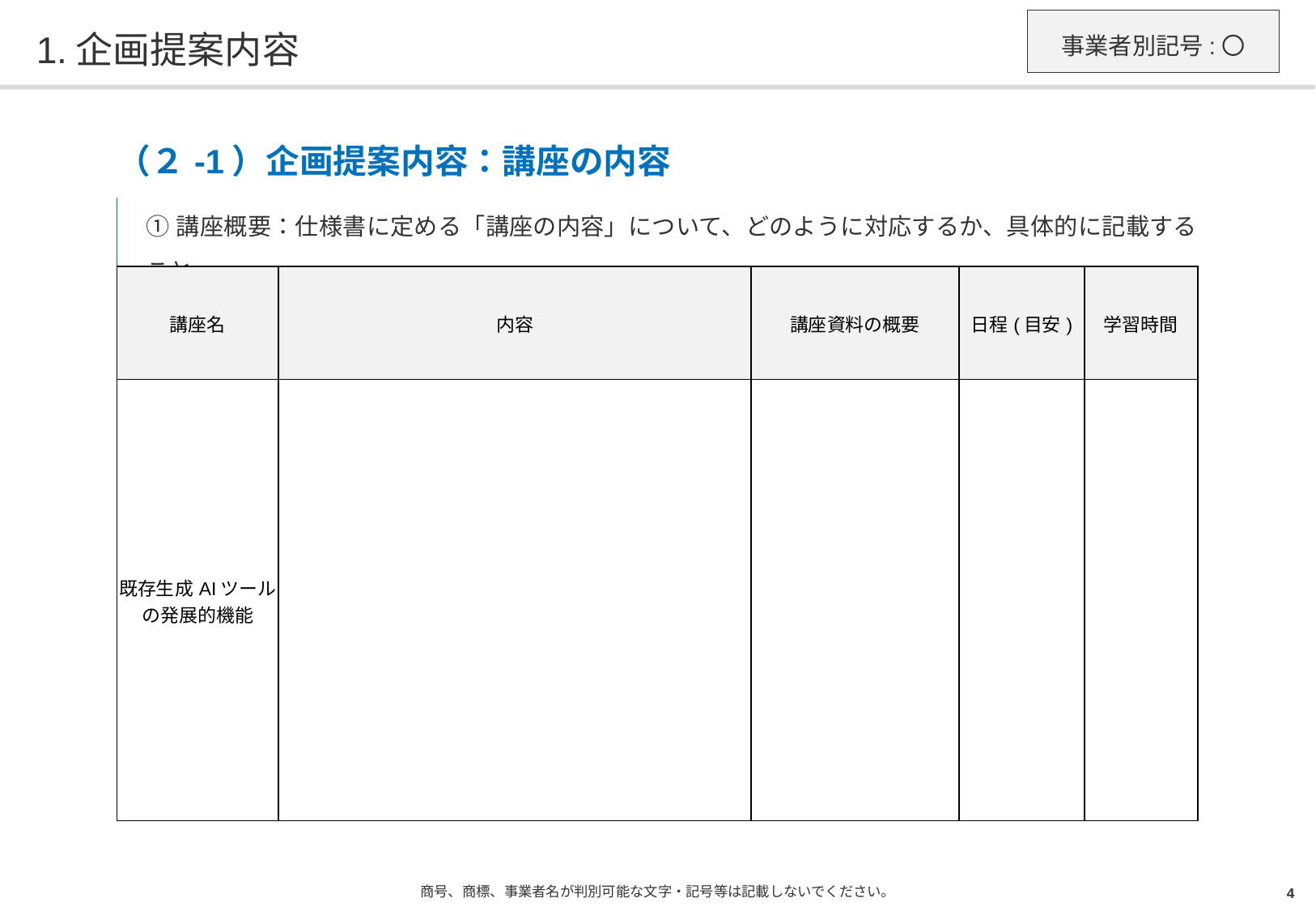

事業者別記号:〇
# 1.企画提案内容
| （２-1）企画提案内容：講座の内容 |
| --- |
| ①講座概要：仕様書に定める「講座の内容」について、どのように対応するか、具体的に記載すること。 |
| 講座名 | 内容 | 講座資料の概要 | 日程(目安) | 学習時間 |
| --- | --- | --- | --- | --- |
| 既存生成AIツールの発展的機能 |  |  |  |  |
商号、商標、事業者名が判別可能な文字・記号等は記載しないでください。
4